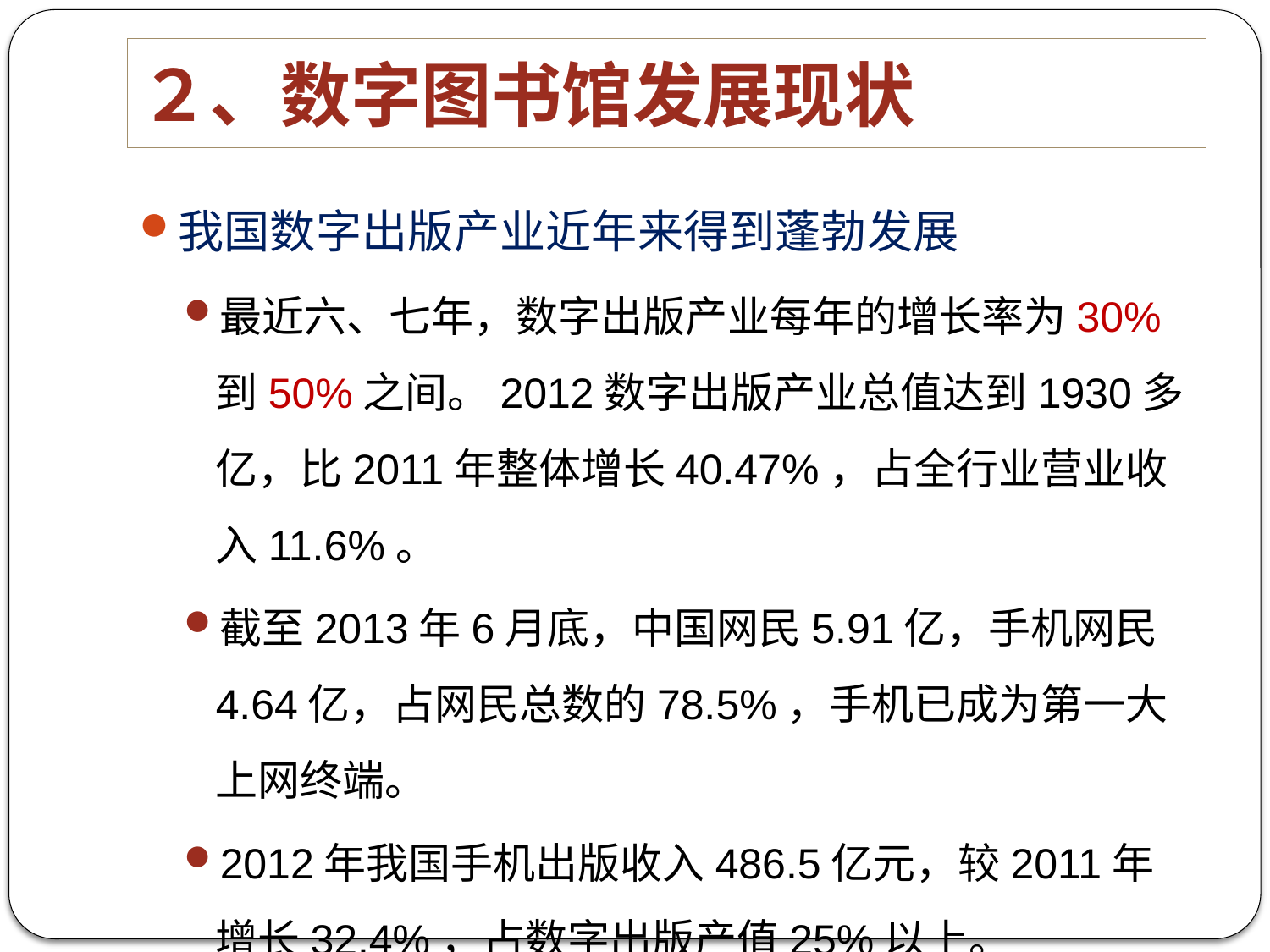

# ２、数字图书馆发展现状
我国数字出版产业近年来得到蓬勃发展
最近六、七年，数字出版产业每年的增长率为30%到50%之间。2012数字出版产业总值达到1930多亿，比2011年整体增长40.47%，占全行业营业收入11.6%。
截至2013年6月底，中国网民5.91亿，手机网民4.64亿，占网民总数的78.5%，手机已成为第一大上网终端。
2012年我国手机出版收入486.5亿元，较2011年增长32.4%，占数字出版产值25%以上。